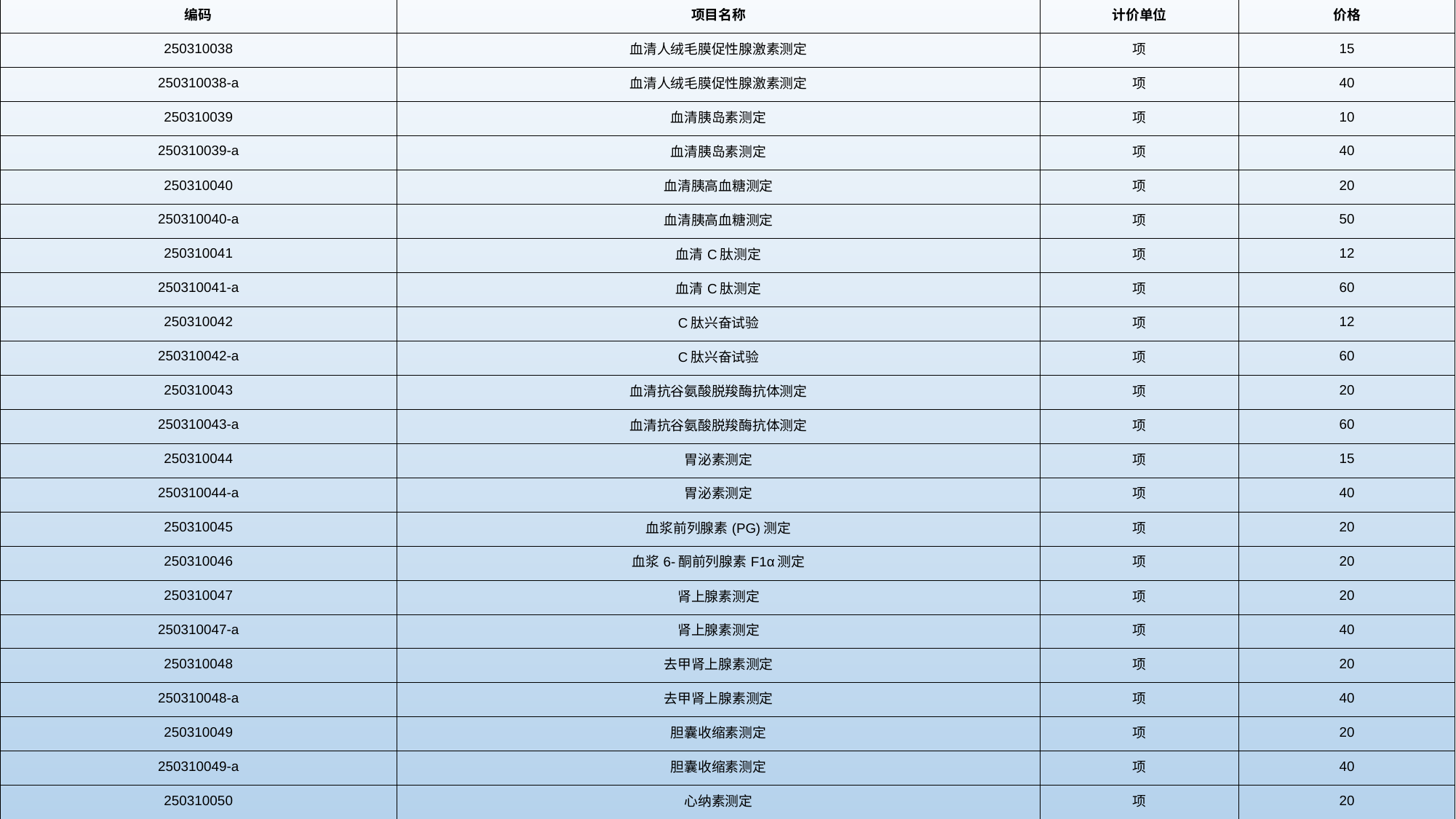

| 编码 | 项目名称 | 计价单位 | 价格 |
| --- | --- | --- | --- |
| 250310038 | 血清人绒毛膜促性腺激素测定 | 项 | 15 |
| 250310038-a | 血清人绒毛膜促性腺激素测定 | 项 | 40 |
| 250310039 | 血清胰岛素测定 | 项 | 10 |
| 250310039-a | 血清胰岛素测定 | 项 | 40 |
| 250310040 | 血清胰高血糖测定 | 项 | 20 |
| 250310040-a | 血清胰高血糖测定 | 项 | 50 |
| 250310041 | 血清C肽测定 | 项 | 12 |
| 250310041-a | 血清C肽测定 | 项 | 60 |
| 250310042 | C肽兴奋试验 | 项 | 12 |
| 250310042-a | C肽兴奋试验 | 项 | 60 |
| 250310043 | 血清抗谷氨酸脱羧酶抗体测定 | 项 | 20 |
| 250310043-a | 血清抗谷氨酸脱羧酶抗体测定 | 项 | 60 |
| 250310044 | 胃泌素测定 | 项 | 15 |
| 250310044-a | 胃泌素测定 | 项 | 40 |
| 250310045 | 血浆前列腺素(PG)测定 | 项 | 20 |
| 250310046 | 血浆6-酮前列腺素F1α测定 | 项 | 20 |
| 250310047 | 肾上腺素测定 | 项 | 20 |
| 250310047-a | 肾上腺素测定 | 项 | 40 |
| 250310048 | 去甲肾上腺素测定 | 项 | 20 |
| 250310048-a | 去甲肾上腺素测定 | 项 | 40 |
| 250310049 | 胆囊收缩素测定 | 项 | 20 |
| 250310049-a | 胆囊收缩素测定 | 项 | 40 |
| 250310050 | 心纳素测定 | 项 | 20 |